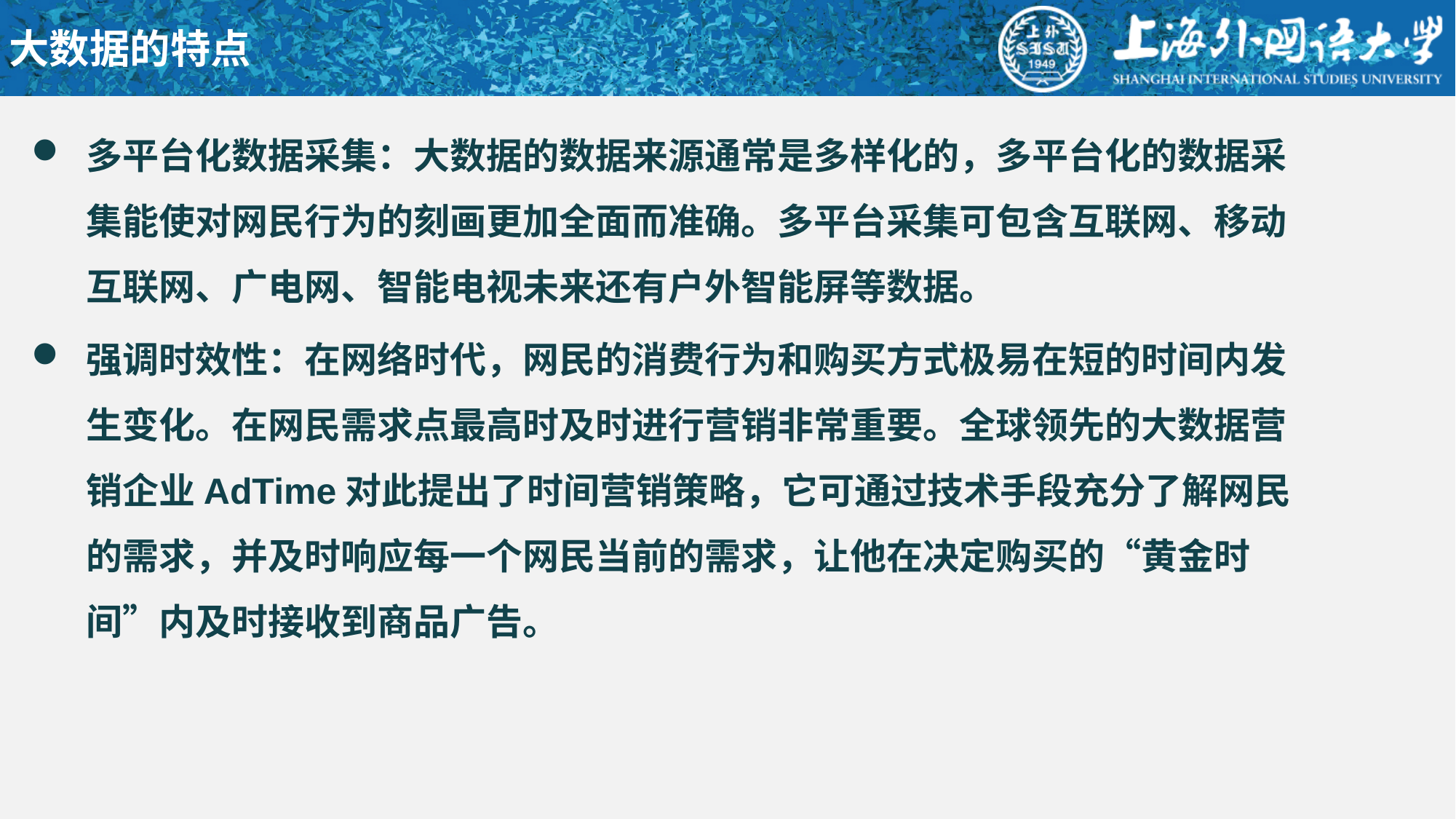

# 大数据的特点
多平台化数据采集：大数据的数据来源通常是多样化的，多平台化的数据采集能使对网民行为的刻画更加全面而准确。多平台采集可包含互联网、移动互联网、广电网、智能电视未来还有户外智能屏等数据。
强调时效性：在网络时代，网民的消费行为和购买方式极易在短的时间内发生变化。在网民需求点最高时及时进行营销非常重要。全球领先的大数据营销企业AdTime对此提出了时间营销策略，它可通过技术手段充分了解网民的需求，并及时响应每一个网民当前的需求，让他在决定购买的“黄金时间”内及时接收到商品广告。